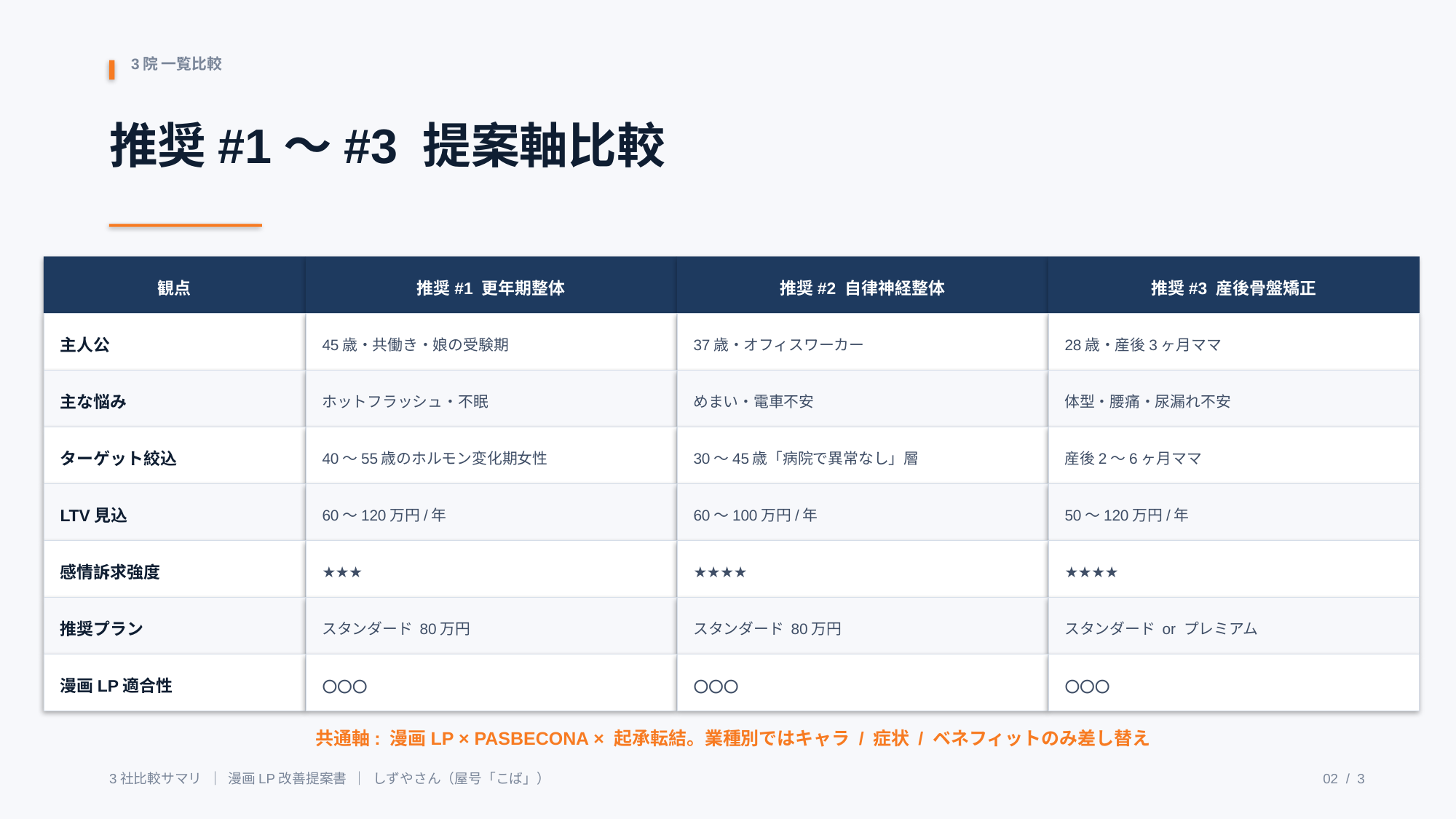

3院 一覧比較

推奨#1〜#3 提案軸比較

観点

推奨#1 更年期整体

推奨#2 自律神経整体

推奨#3 産後骨盤矯正

主人公

45歳・共働き・娘の受験期

37歳・オフィスワーカー

28歳・産後3ヶ月ママ

主な悩み

ホットフラッシュ・不眠

めまい・電車不安

体型・腰痛・尿漏れ不安

ターゲット絞込

40〜55歳のホルモン変化期女性

30〜45歳「病院で異常なし」層

産後2〜6ヶ月ママ

LTV見込

60〜120万円/年

60〜100万円/年

50〜120万円/年

感情訴求強度

★★★

★★★★

★★★★

推奨プラン

スタンダード 80万円

スタンダード 80万円

スタンダード or プレミアム

漫画LP適合性

⭕⭕⭕

⭕⭕⭕

⭕⭕⭕
共通軸: 漫画LP × PASBECONA × 起承転結。業種別ではキャラ / 症状 / ベネフィットのみ差し替え
3社比較サマリ  ｜  漫画LP改善提案書  ｜  しずやさん（屋号「こば」）
02  /  3